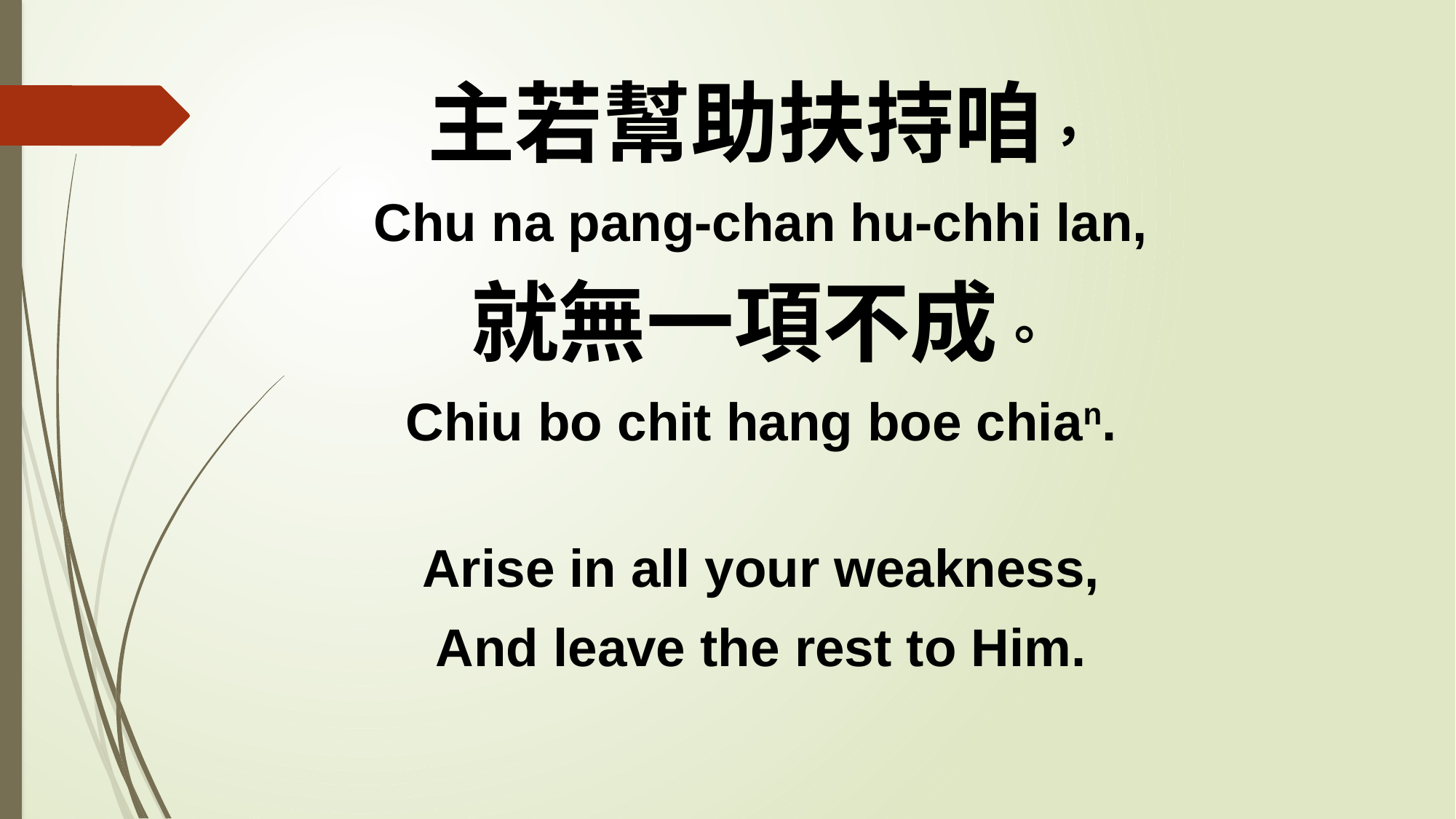

主若幫助扶持咱，
Chu na pang-chan hu-chhi lan,
就無一項不成。
Chiu bo chit hang boe chian.

Arise in all your weakness,
And leave the rest to Him.